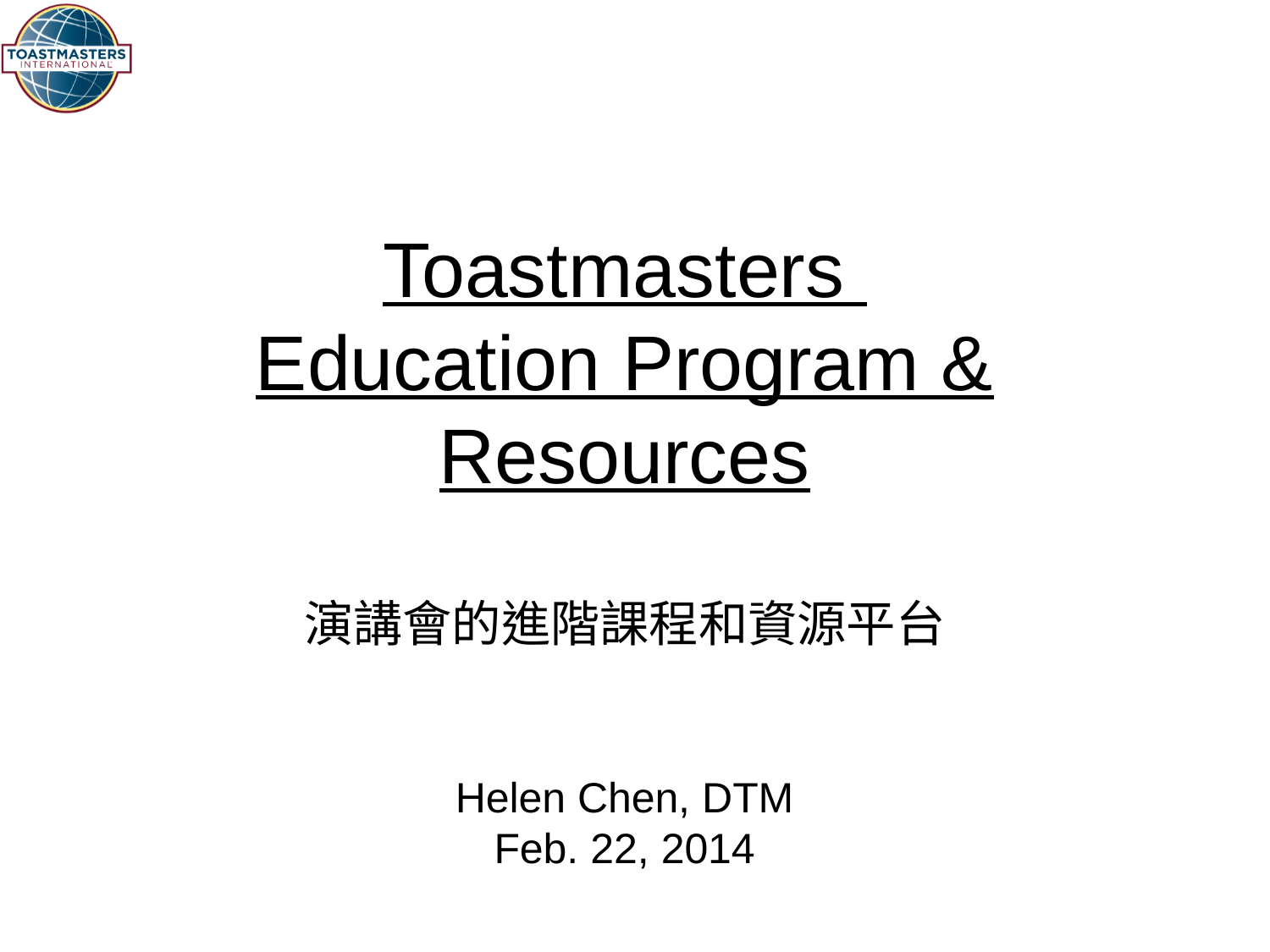

# Toastmasters Education Program & Resources 演講會的進階課程和資源平台 Helen Chen, DTM Feb. 22, 2014